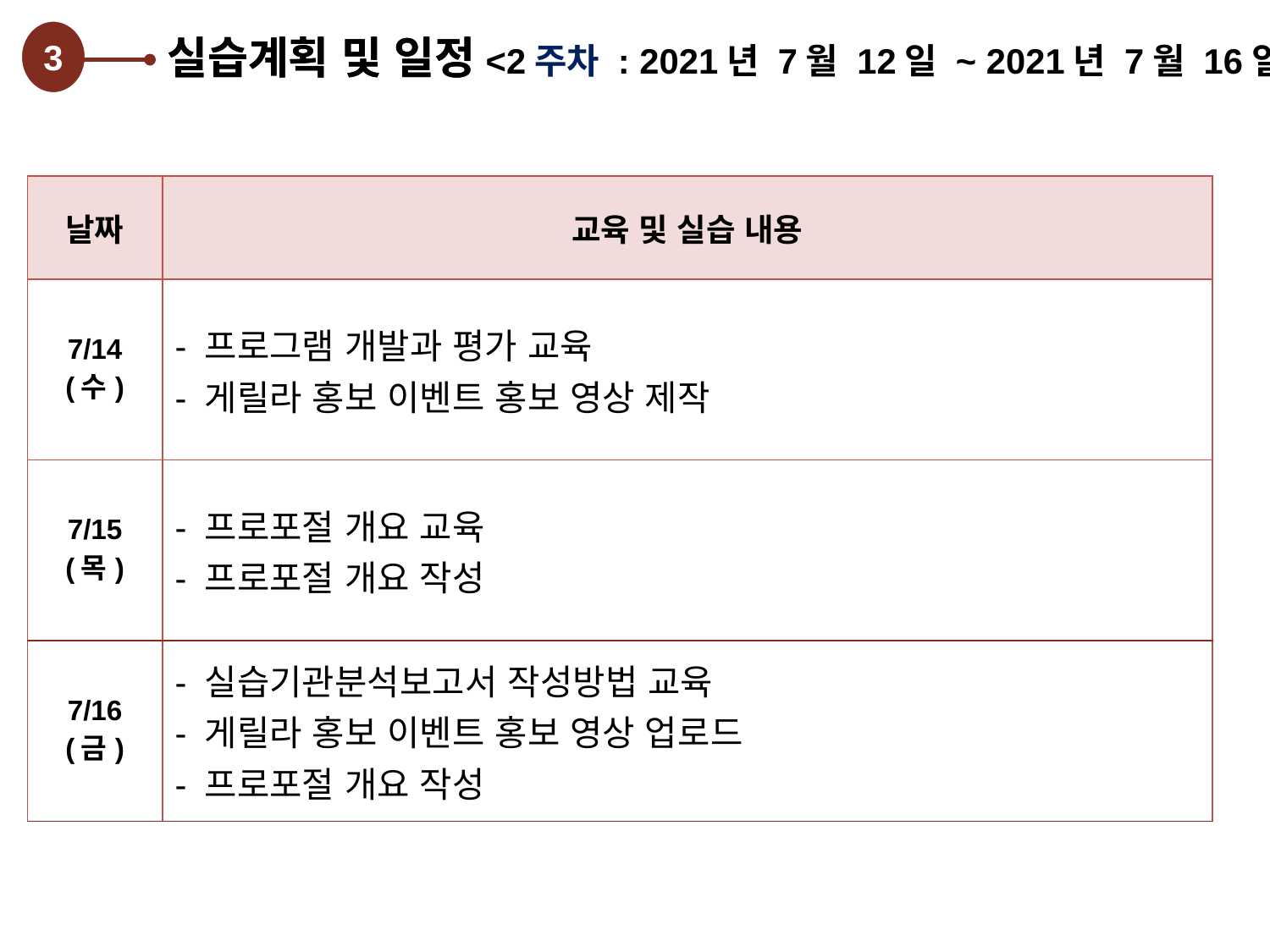

3
실습계획 및 일정
실습계획 및 일정<2주차 : 2021년 7월 12일 ~ 2021년 7월 16일>
| 날짜 | 교육 및 실습 내용 |
| --- | --- |
| 7/14 (수) | - 프로그램 개발과 평가 교육 - 게릴라 홍보 이벤트 홍보 영상 제작 |
| 7/15 (목) | - 프로포절 개요 교육 - 프로포절 개요 작성 |
| 7/16 (금) | - 실습기관분석보고서 작성방법 교육 - 게릴라 홍보 이벤트 홍보 영상 업로드 - 프로포절 개요 작성 |